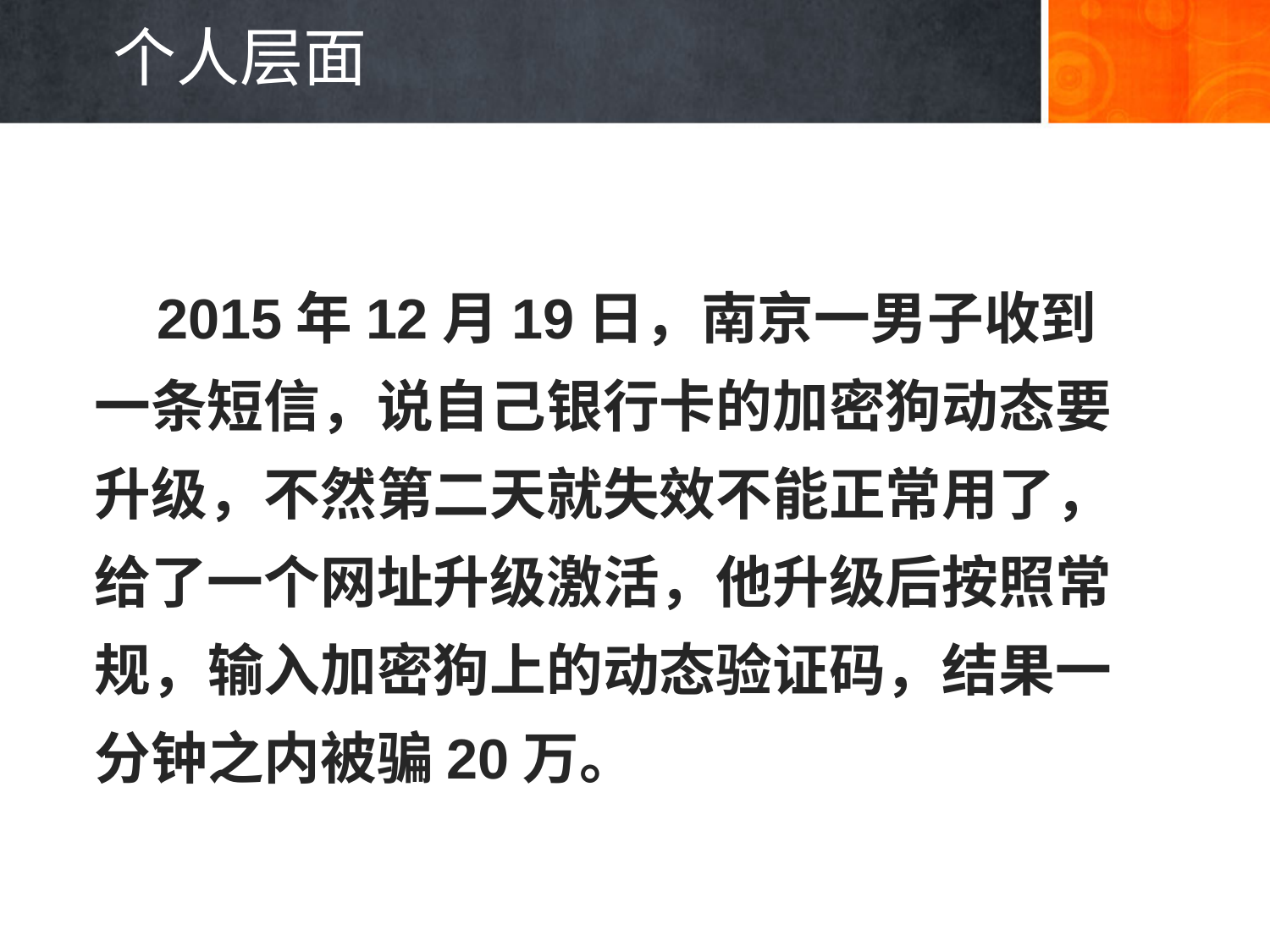

# 个人层面
    2015年12月19日，南京一男子收到一条短信，说自己银行卡的加密狗动态要升级，不然第二天就失效不能正常用了，给了一个网址升级激活，他升级后按照常规，输入加密狗上的动态验证码，结果一分钟之内被骗20万。